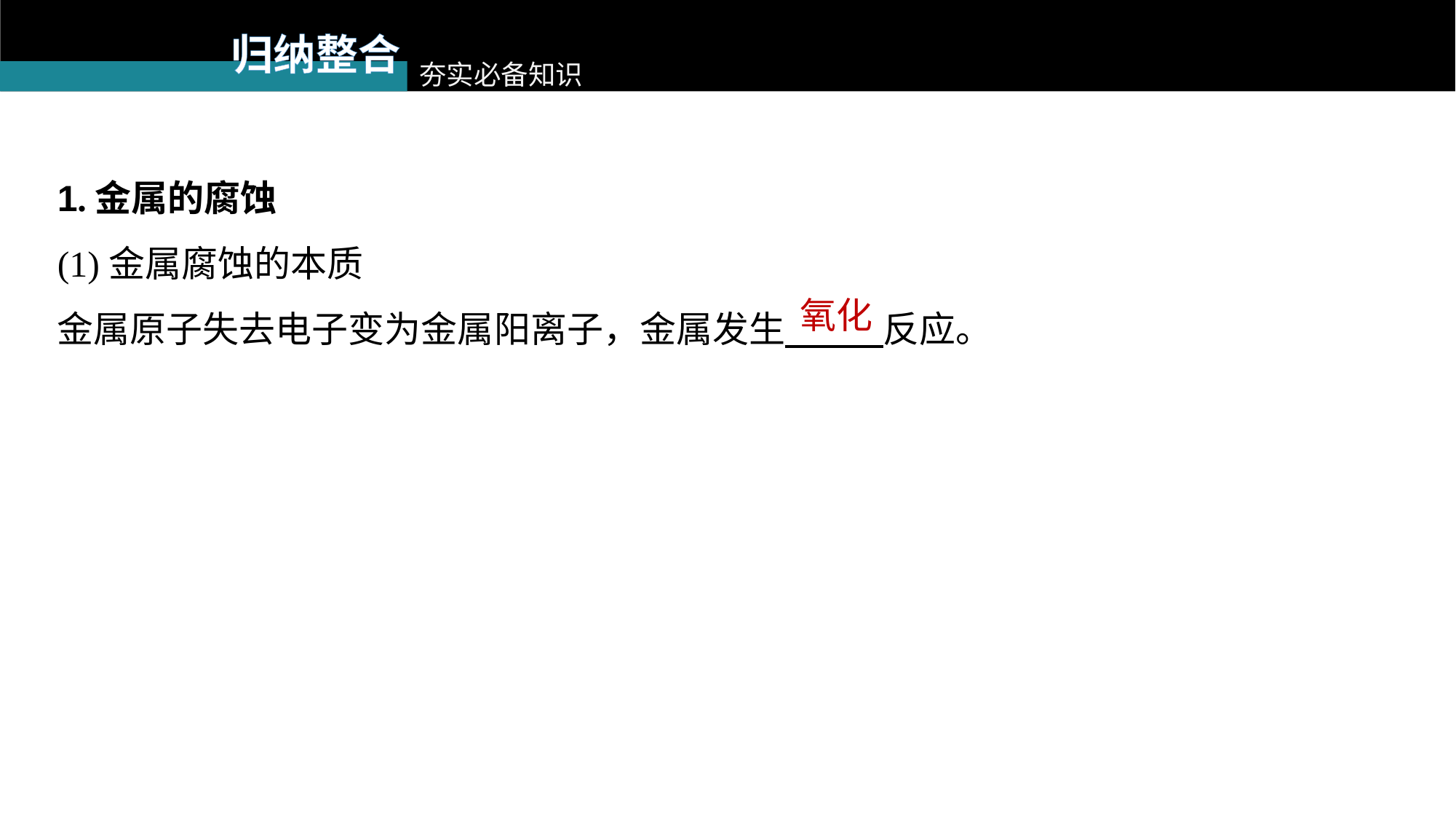

归纳整合
夯实必备知识

1.金属的腐蚀
(1)金属腐蚀的本质
金属原子失去电子变为金属阳离子，金属发生            反应。
氧化